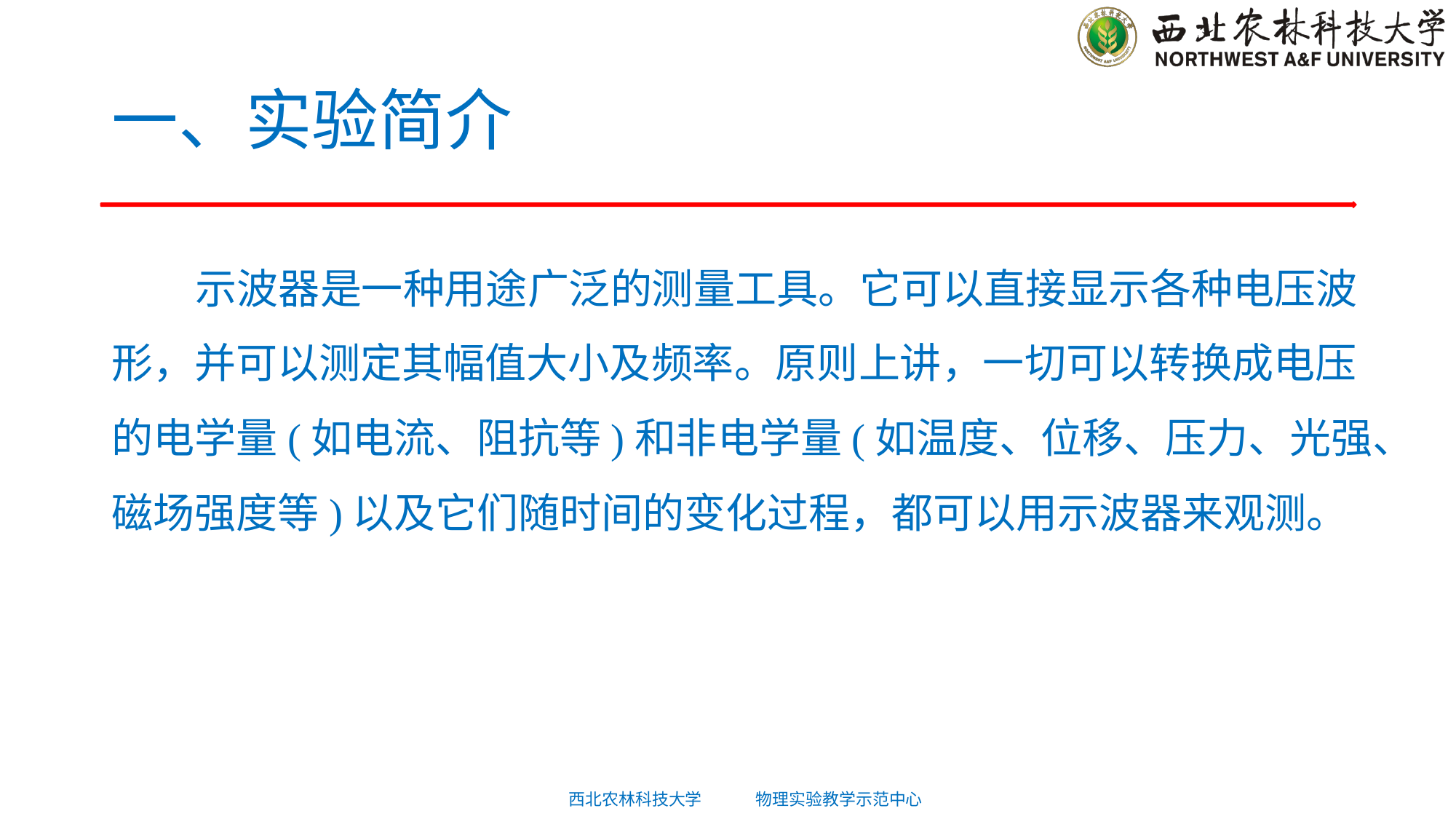

# 一、实验简介
        示波器是一种用途广泛的测量工具。它可以直接显示各种电压波形，并可以测定其幅值大小及频率。原则上讲，一切可以转换成电压的电学量(如电流、阻抗等)和非电学量(如温度、位移、压力、光强、磁场强度等)以及它们随时间的变化过程，都可以用示波器来观测。